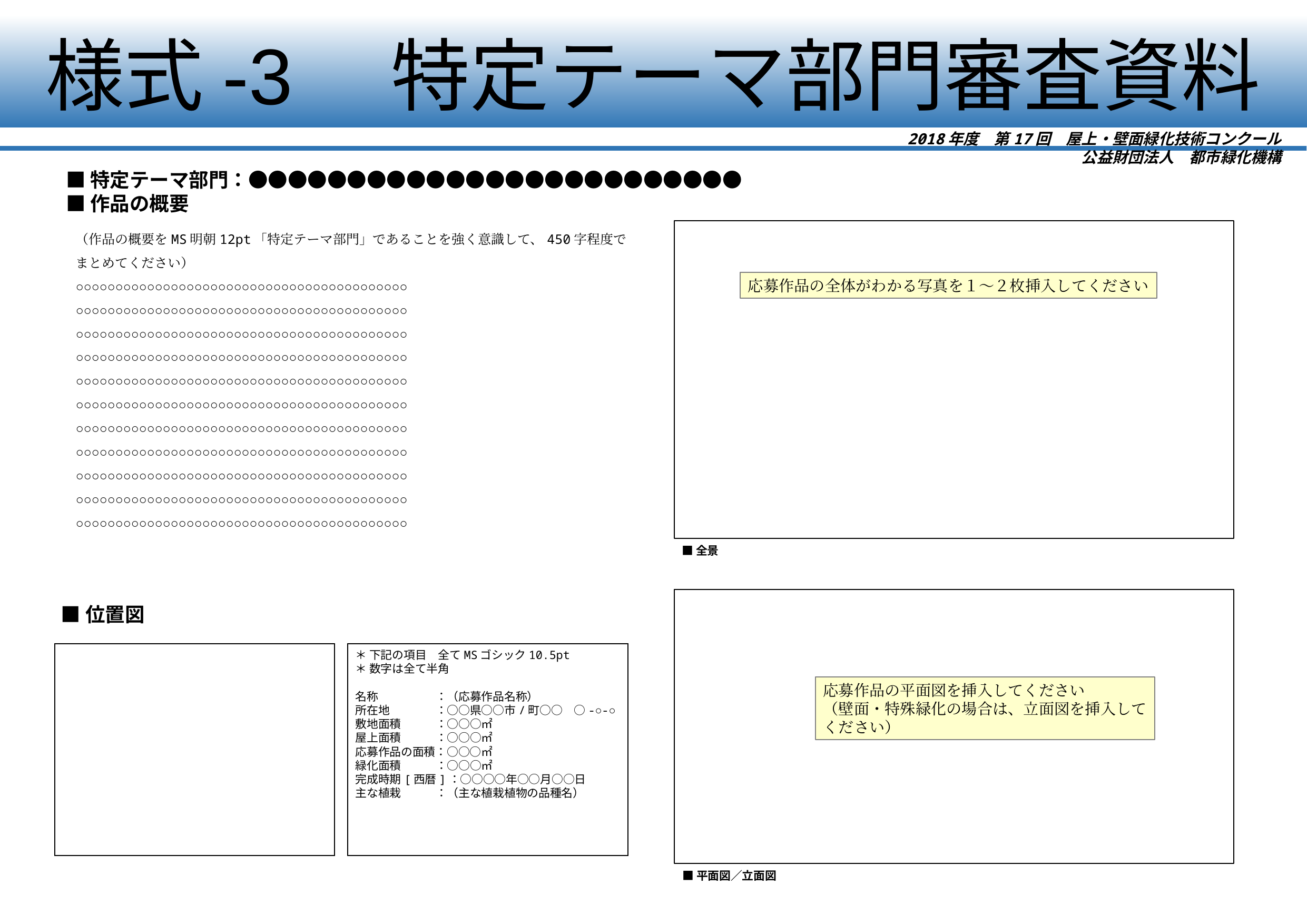

様式-3　特定テーマ部門審査資料
2018年度　第17回　屋上・壁面緑化技術コンクール
公益財団法人　都市緑化機構

■特定テーマ部門：●●●●●●●●●●●●●●●●●●●●●●●●●
■作品の概要
（作品の概要をMS明朝12pt「特定テーマ部門」であることを強く意識して、450字程度でまとめてください）
○○○○○○○○○○○○○○○○○○○○○○○○○○○○○○○○○○○○○○○○○○
○○○○○○○○○○○○○○○○○○○○○○○○○○○○○○○○○○○○○○○○○○
○○○○○○○○○○○○○○○○○○○○○○○○○○○○○○○○○○○○○○○○○○
○○○○○○○○○○○○○○○○○○○○○○○○○○○○○○○○○○○○○○○○○○
○○○○○○○○○○○○○○○○○○○○○○○○○○○○○○○○○○○○○○○○○○
○○○○○○○○○○○○○○○○○○○○○○○○○○○○○○○○○○○○○○○○○○
○○○○○○○○○○○○○○○○○○○○○○○○○○○○○○○○○○○○○○○○○○
○○○○○○○○○○○○○○○○○○○○○○○○○○○○○○○○○○○○○○○○○○
○○○○○○○○○○○○○○○○○○○○○○○○○○○○○○○○○○○○○○○○○○
○○○○○○○○○○○○○○○○○○○○○○○○○○○○○○○○○○○○○○○○○○
○○○○○○○○○○○○○○○○○○○○○○○○○○○○○○○○○○○○○○○○○○

応募作品の全体がわかる写真を１～２枚挿入してください
■全景

■位置図

＊ 下記の項目　全てMSゴシック10.5pt
＊ 数字は全て半角

名称●●●●●：（応募作品名称）
所在地●●●●：○○県○○市/町○○　○-○-○
敷地面積●●●：○○○㎡
屋上面積●●●：○○○㎡
応募作品の面積：○○○㎡
緑化面積●●●：○○○㎡
完成時期[西暦]：○○○○年○○月○○日
主な植栽●●●：（主な植栽植物の品種名）
応募作品の平面図を挿入してください
（壁面・特殊緑化の場合は、立面図を挿入して
ください）
■平面図／立面図